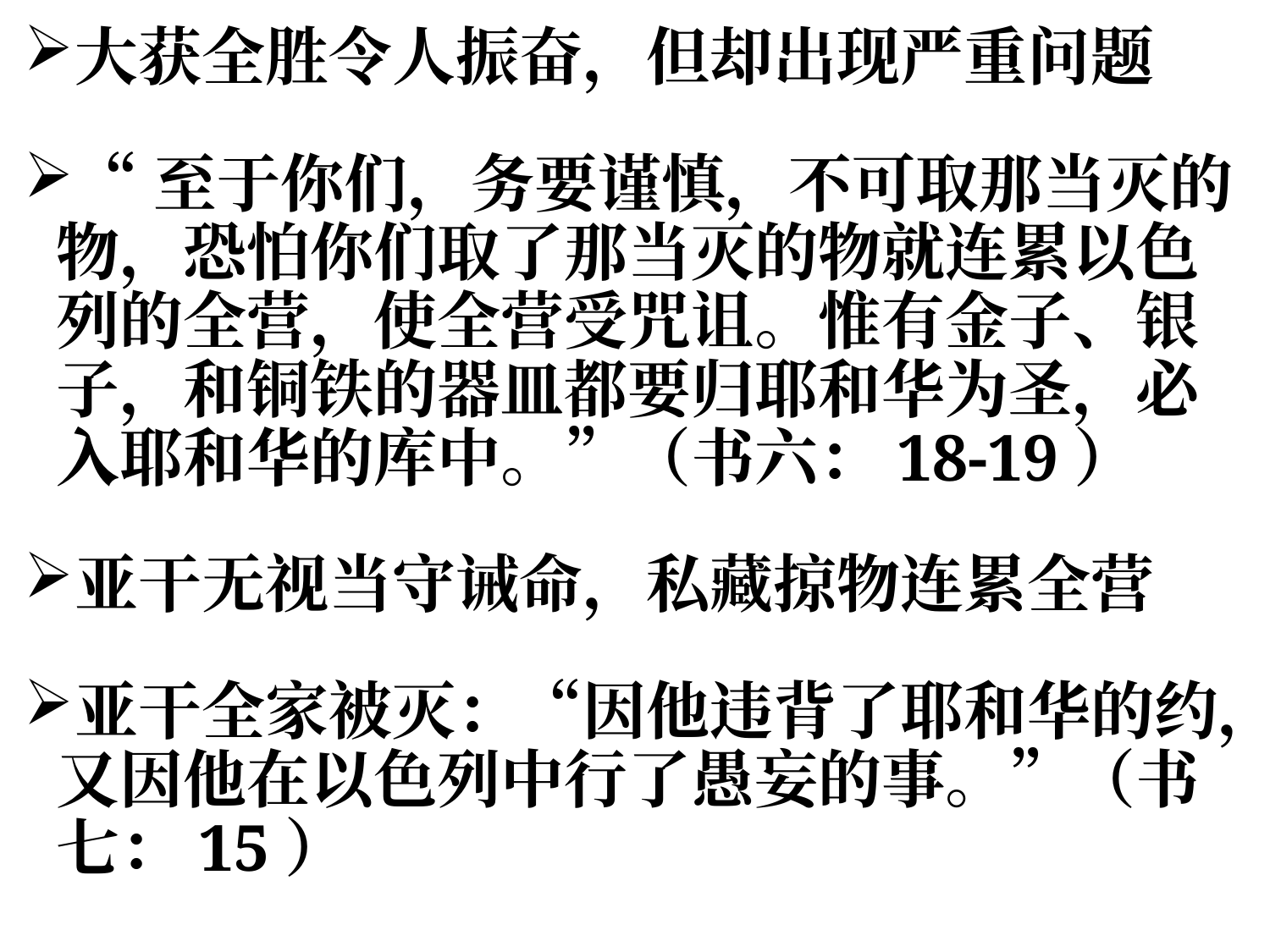

大获全胜令人振奋，但却出现严重问题

“至于你们，务要谨慎，不可取那当灭的物，恐怕你们取了那当灭的物就连累以色列的全营，使全营受咒诅。惟有金子、银子，和铜铁的器皿都要归耶和华为圣，必入耶和华的库中。”（书六：18-19）

亚干无视当守诫命，私藏掠物连累全营

亚干全家被灭：“因他违背了耶和华的约，又因他在以色列中行了愚妄的事。”（书七：15）